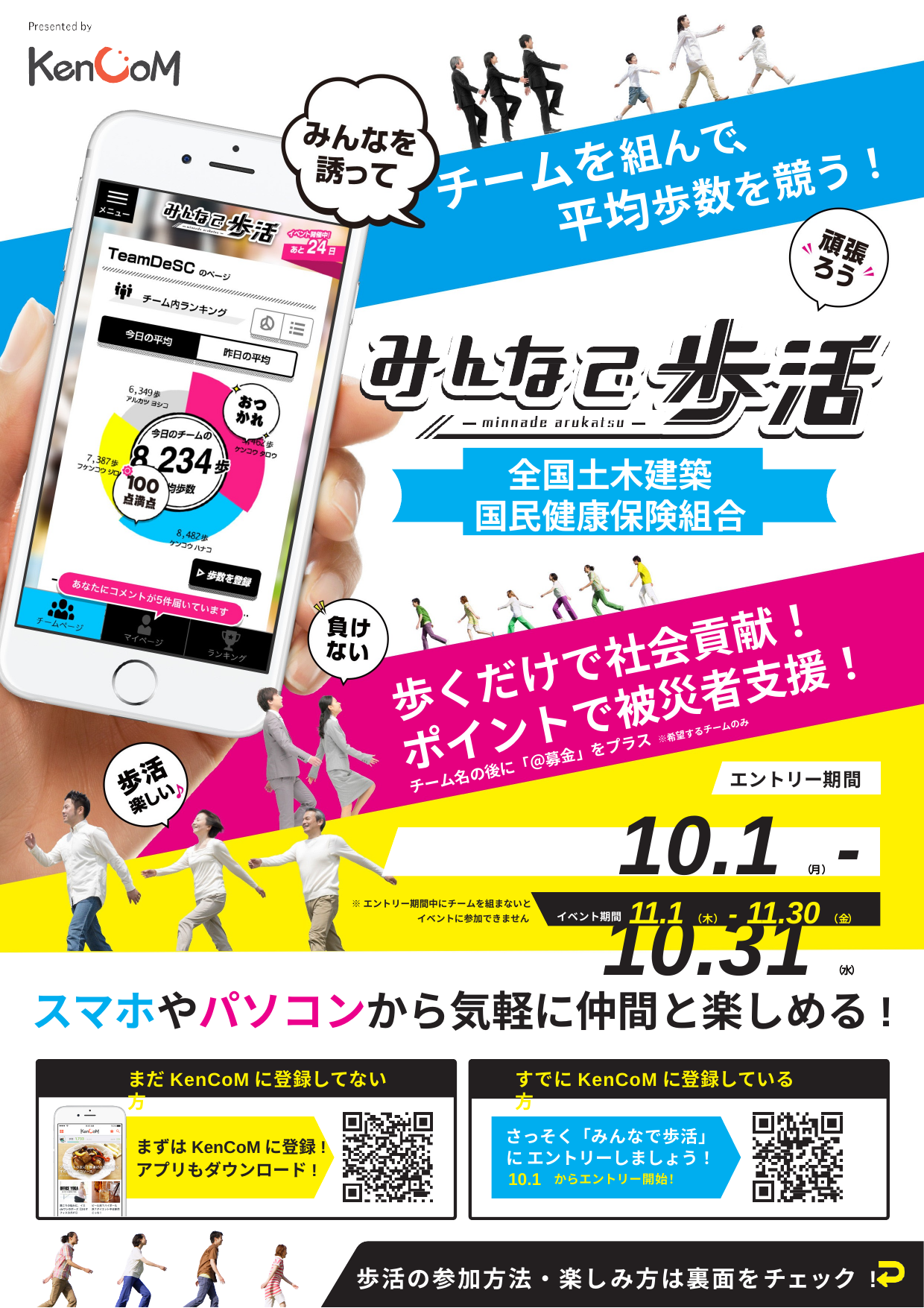

チームを組んで、
平均歩数を競う！

　全国土木建築
国民健康保険組合

歩くだけで社会貢献！
ポイントで被災者支援！
チーム名の後に「＠募金」をプラス　※希望するチームのみ

エントリー期間
10.1（月）- 10.31（水）

イベント期間 11.1（木）- 11.30（金）

※エントリー期間中にチームを組まないと
イベントに参加できません
スマホやパソコンから気軽に仲間と楽しめる!

まだKenCoMに登録してない方
すでにKenCoMに登録している方

さっそく「みんなで歩活」に エントリーしましょう！
10.1 からエントリー開始！

まずはKenCoMに登録!
アプリもダウンロード!

歩活の参加方法・楽しみ方は裏面をチェック    !